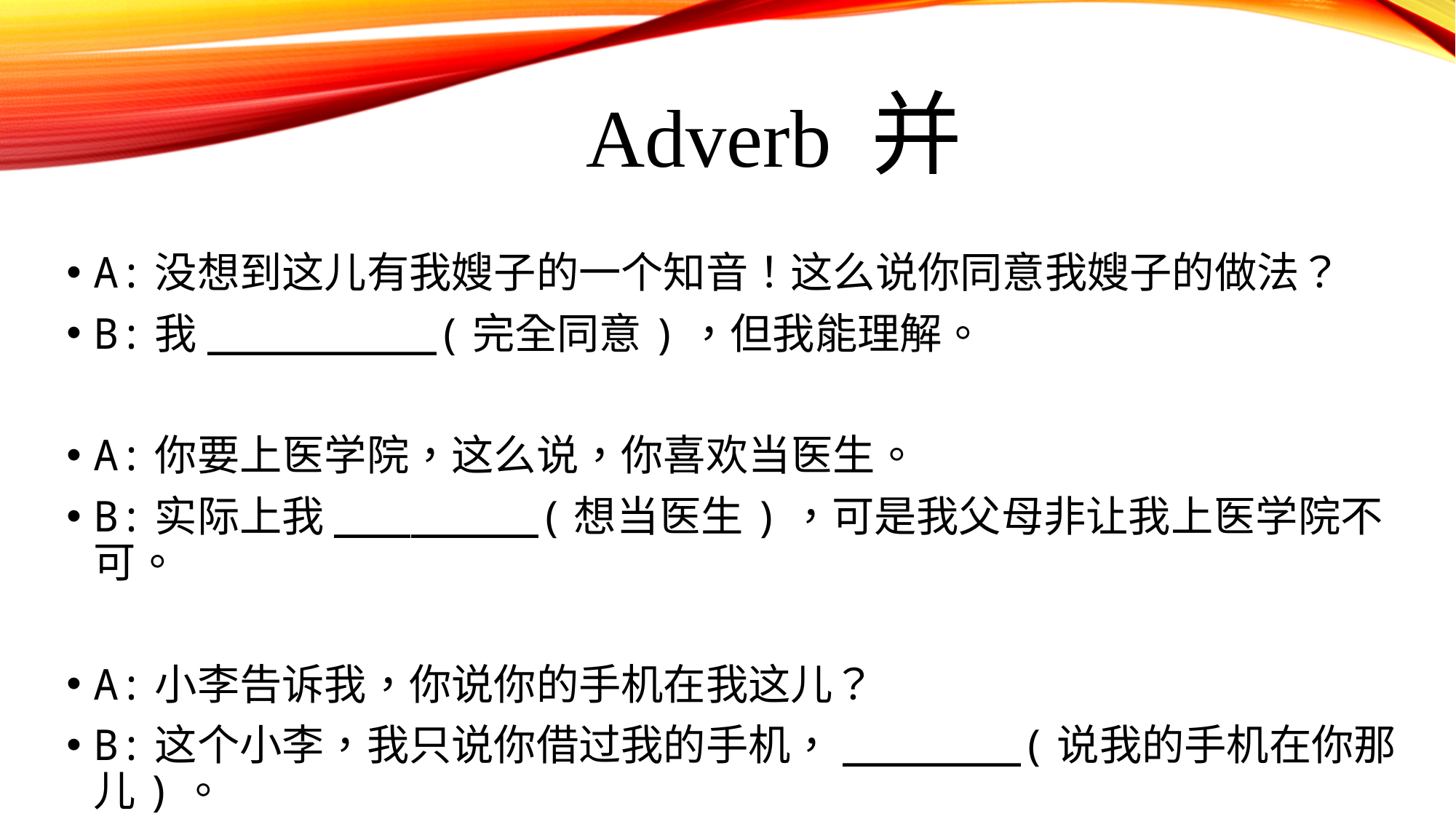

# Adverb 并
A:没想到这儿有我嫂子的一个知音！这么说你同意我嫂子的做法？
B:我_________(完全同意)，但我能理解。

A:你要上医学院，这么说，你喜欢当医生。
B:实际上我________(想当医生)，可是我父母非让我上医学院不可。

A:小李告诉我，你说你的手机在我这儿？
B:这个小李，我只说你借过我的手机，_______(说我的手机在你那儿)。